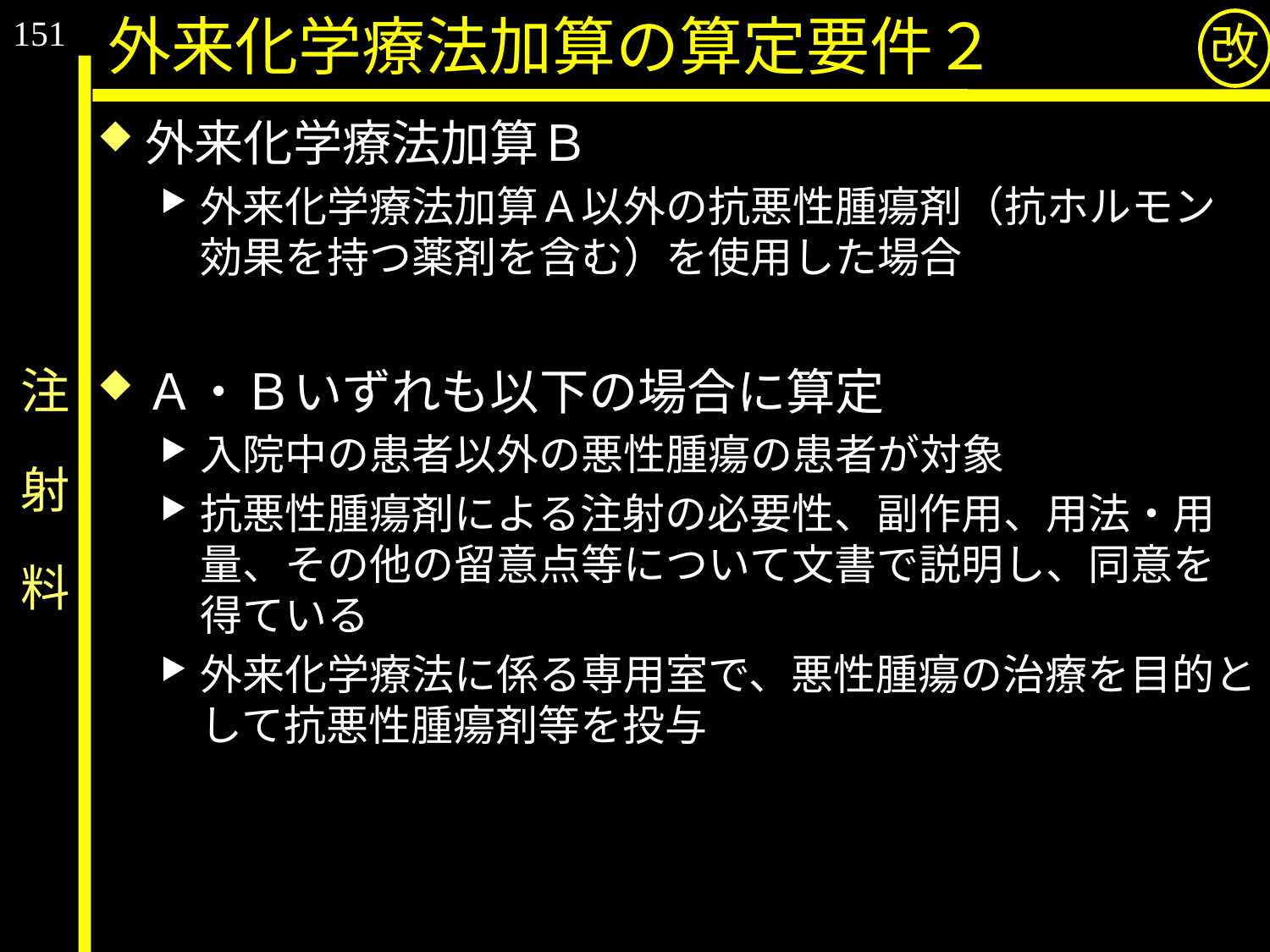

151
外来化学療法加算の算定要件２
改

外来化学療法加算Ｂ
外来化学療法加算Ａ以外の抗悪性腫瘍剤（抗ホルモン効果を持つ薬剤を含む）を使用した場合

Ａ・Ｂいずれも以下の場合に算定
入院中の患者以外の悪性腫瘍の患者が対象
抗悪性腫瘍剤による注射の必要性、副作用、用法・用量、その他の留意点等について文書で説明し、同意を得ている
外来化学療法に係る専用室で、悪性腫瘍の治療を目的として抗悪性腫瘍剤等を投与
# 注　射　料